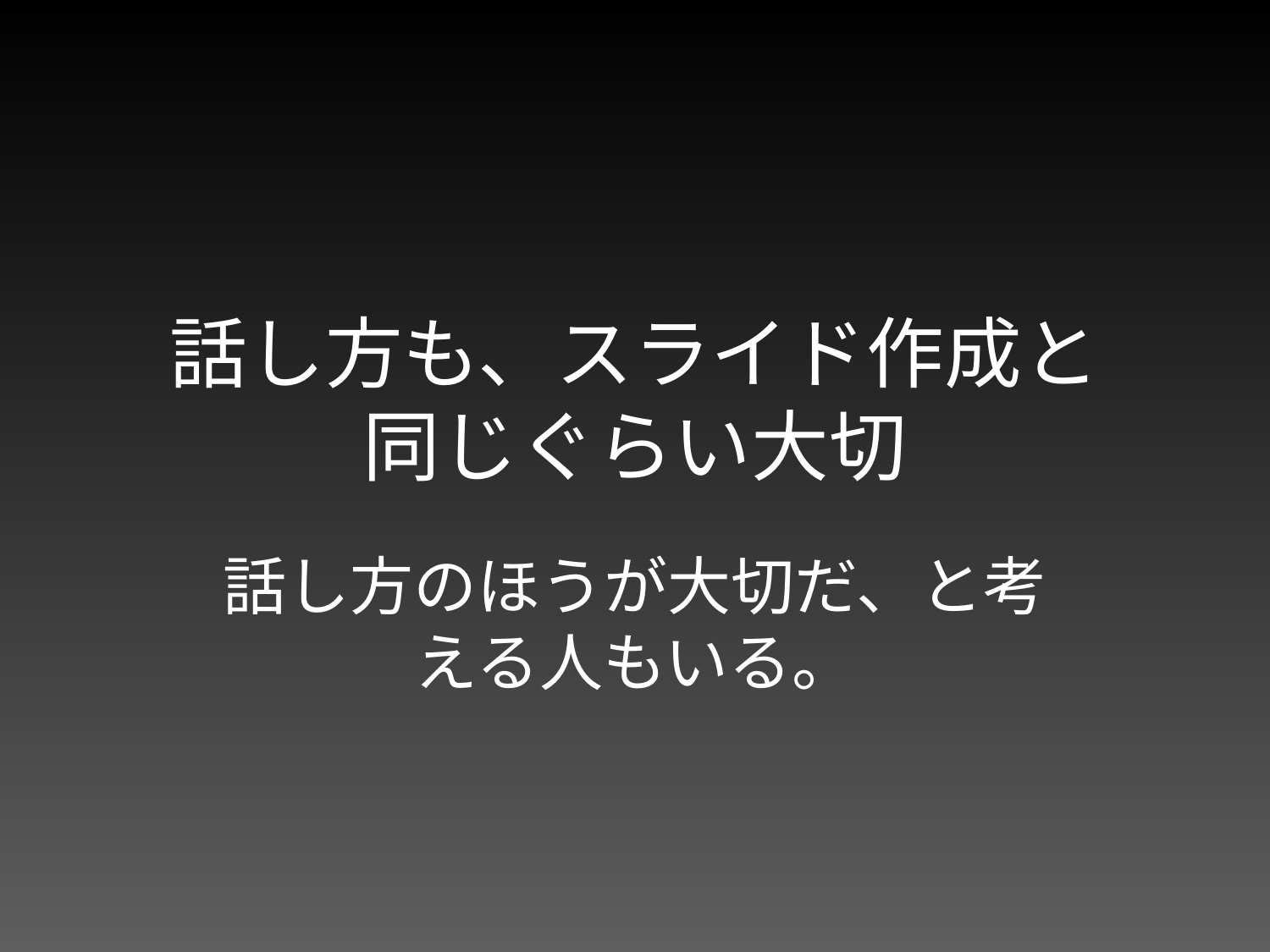

# 話し方も、スライド作成と 同じぐらい大切
話し方のほうが大切だ、と考える人もいる。